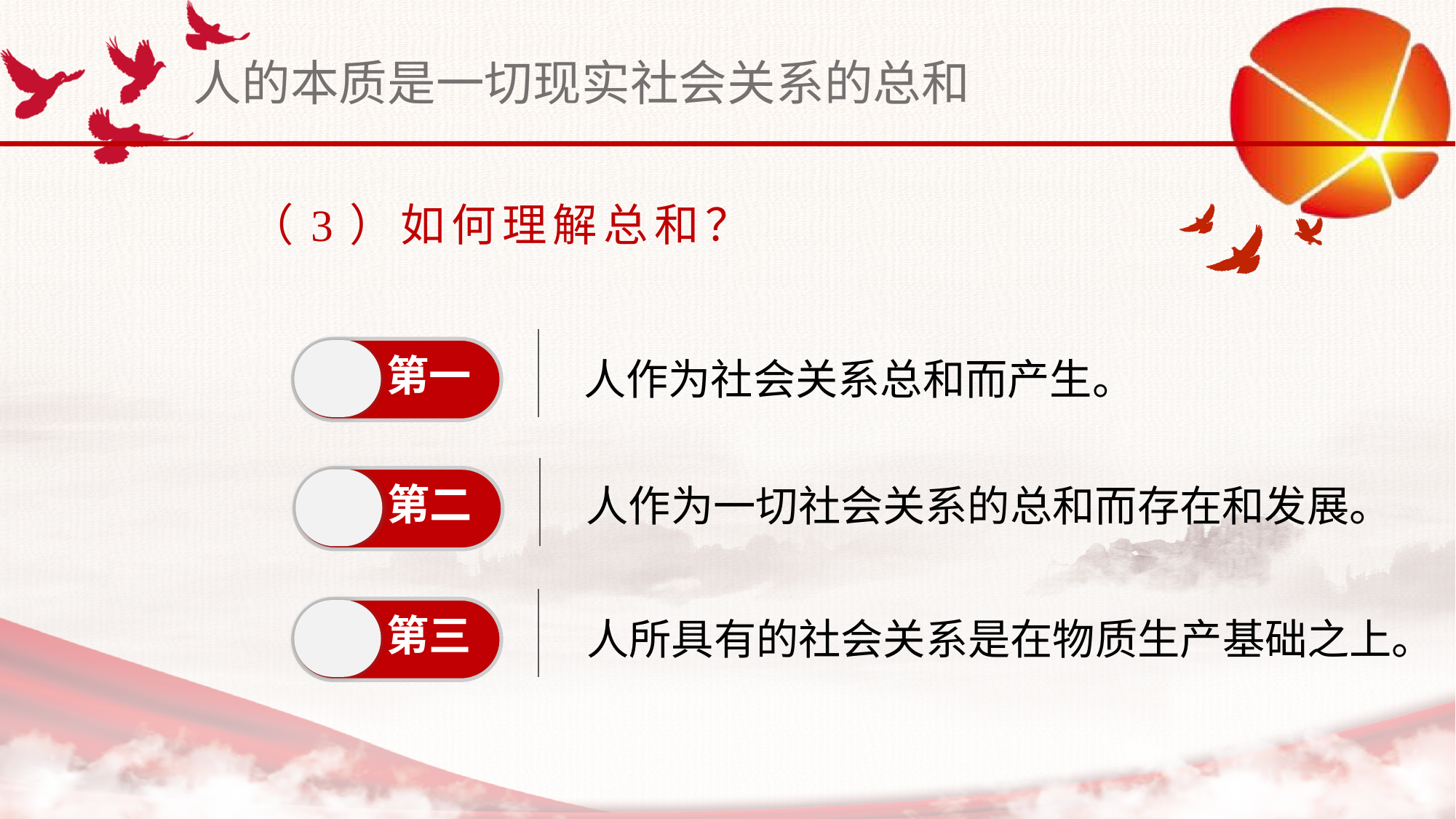

人的本质是一切现实社会关系的总和

（3）如何理解总和？

第一
人作为社会关系总和而产生。

第二
人作为一切社会关系的总和而存在和发展。

第三
人所具有的社会关系是在物质生产基础之上。